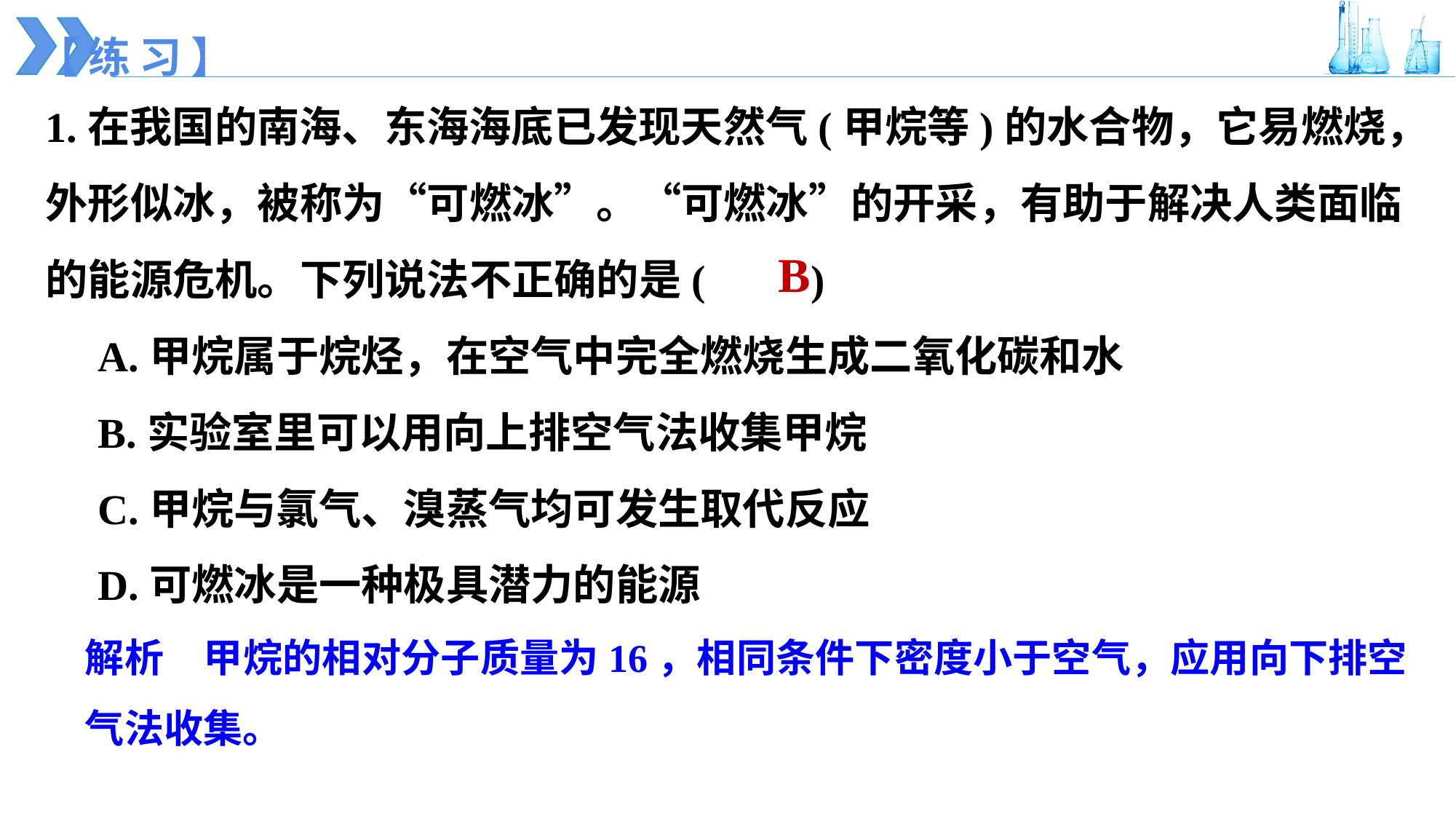

【练习】
1.在我国的南海、东海海底已发现天然气(甲烷等)的水合物，它易燃烧，外形似冰，被称为“可燃冰”。“可燃冰”的开采，有助于解决人类面临的能源危机。下列说法不正确的是(　　)
　A.甲烷属于烷烃，在空气中完全燃烧生成二氧化碳和水
　B.实验室里可以用向上排空气法收集甲烷
　C.甲烷与氯气、溴蒸气均可发生取代反应
　D.可燃冰是一种极具潜力的能源
　解析　甲烷的相对分子质量为16，相同条件下密度小于空气，应用向下排空
　气法收集。
B